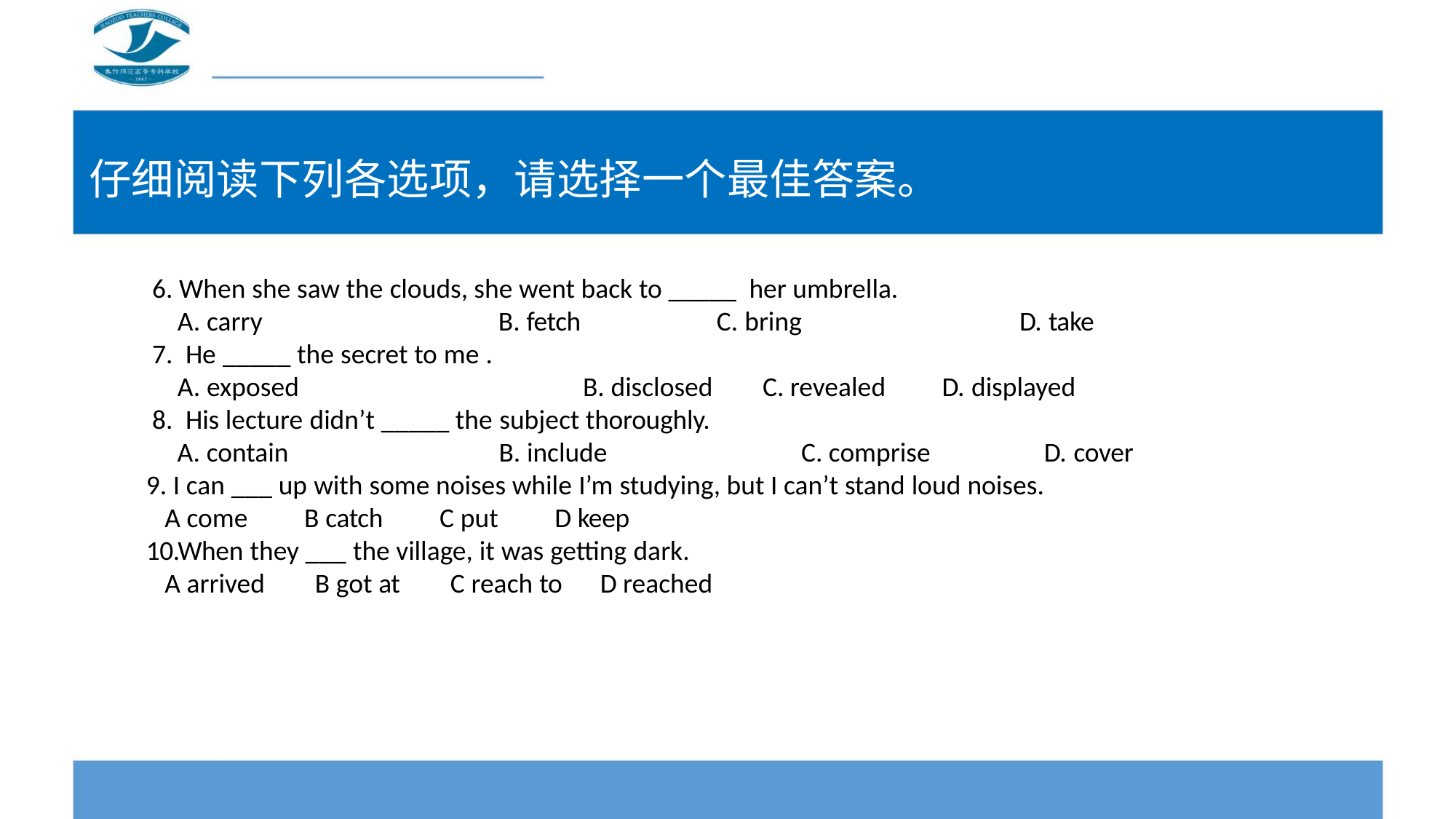

仔细阅读下列各选项，请选择一个最佳答案。
6. When she saw the clouds, she went back to _____ her umbrella.
A. carry
B. fetch
C. bring
D. take
D. displayed
7. He _____ the secret to me .
A. exposed
B. disclosed
C. revealed
8. His lecture didn’t _____ the subject thoroughly.
A. contain B. include
9. I can ___ up with some noises while I’m studying, but I can’t stand loud noises.
A come B catch C put D keep
10.When they ___ the village, it was getting dark.
A arrived B got at C reach to D reached
C. comprise
D. cover